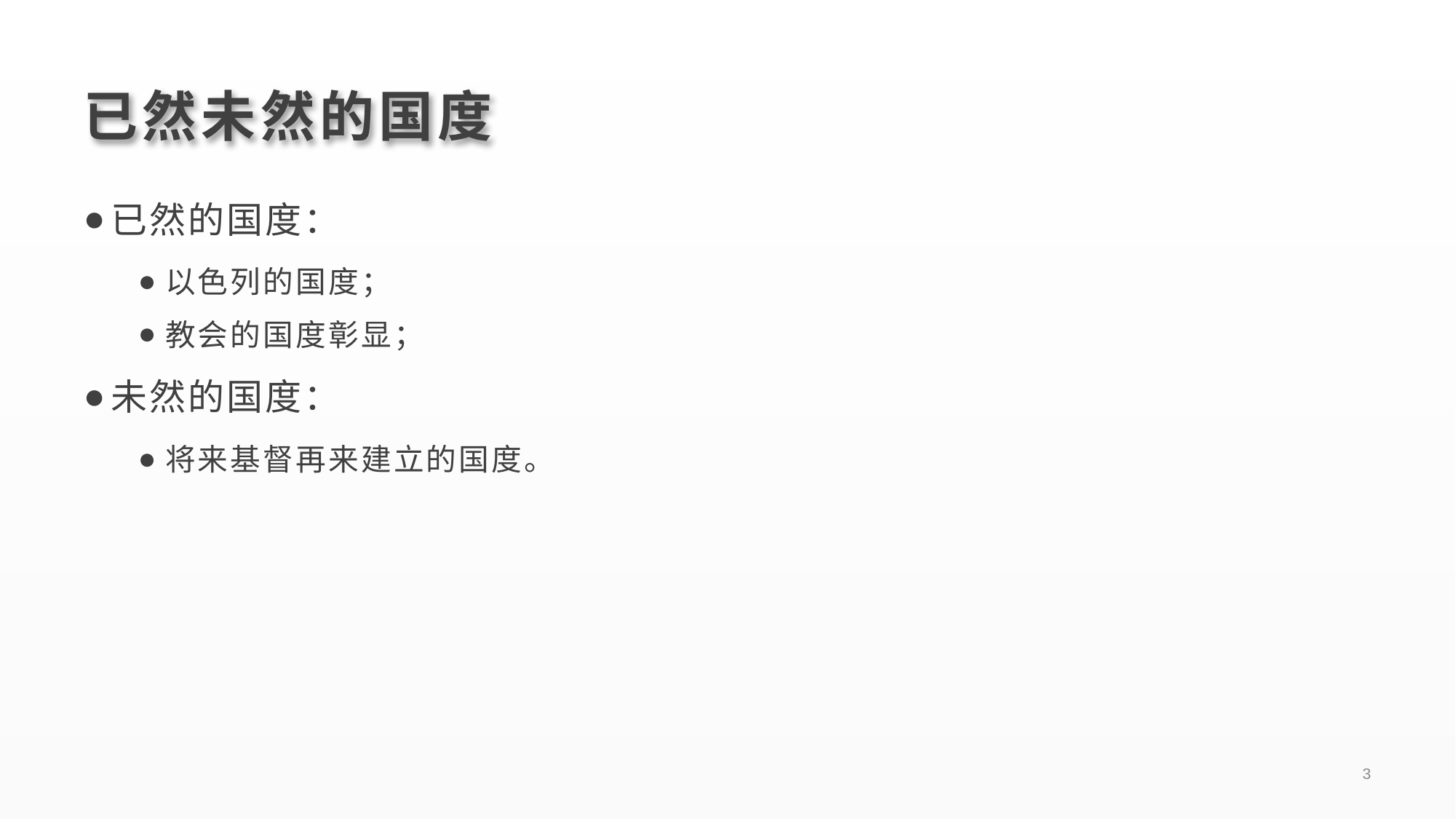

# 已然未然的国度
已然的国度：
以色列的国度；
教会的国度彰显；
未然的国度：
将来基督再来建立的国度。
3